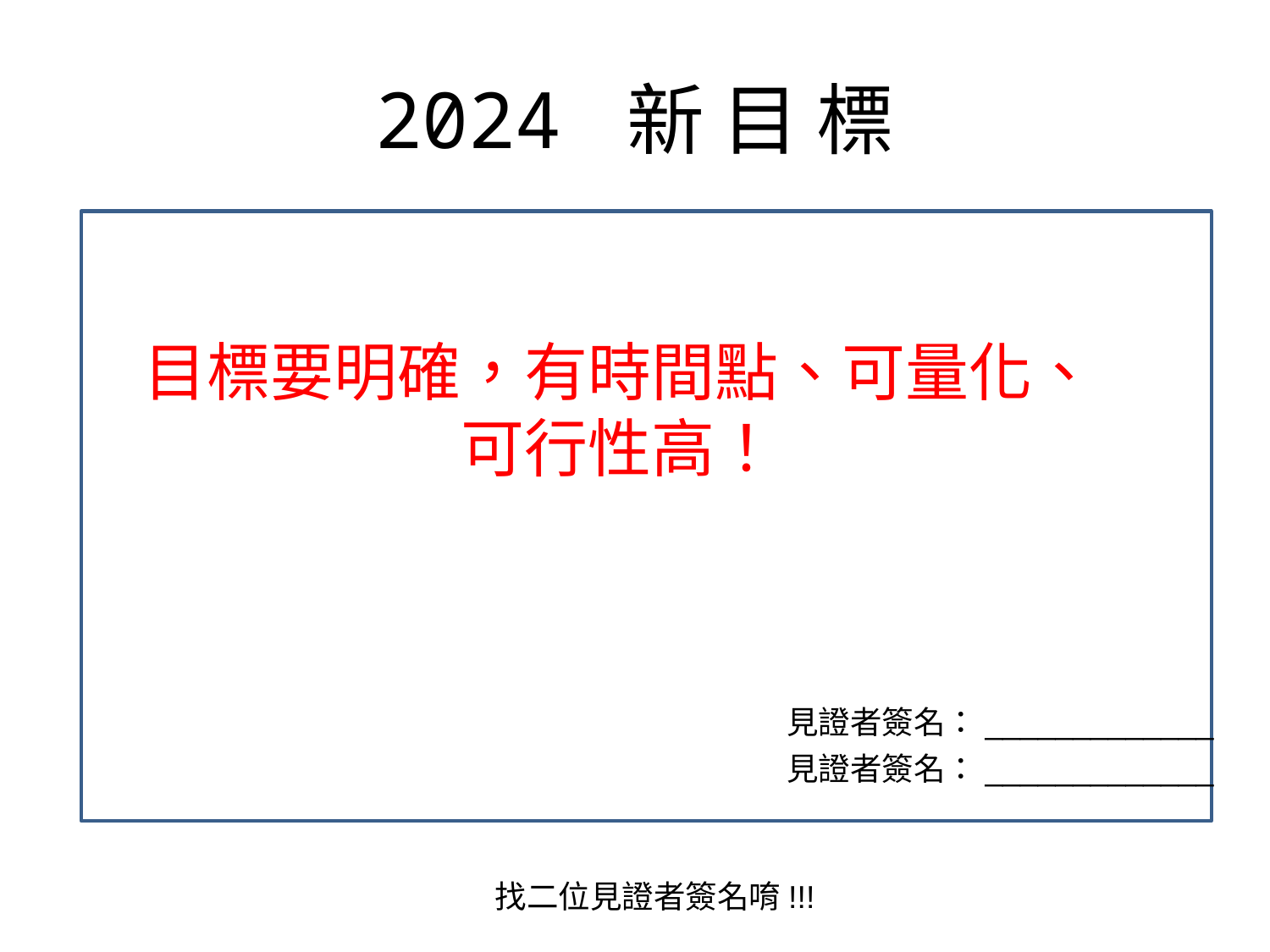

# 2024 新 目 標

目標要明確，有時間點、可量化、可行性高！
見證者簽名：_____________
見證者簽名：_____________
找二位見證者簽名唷!!!